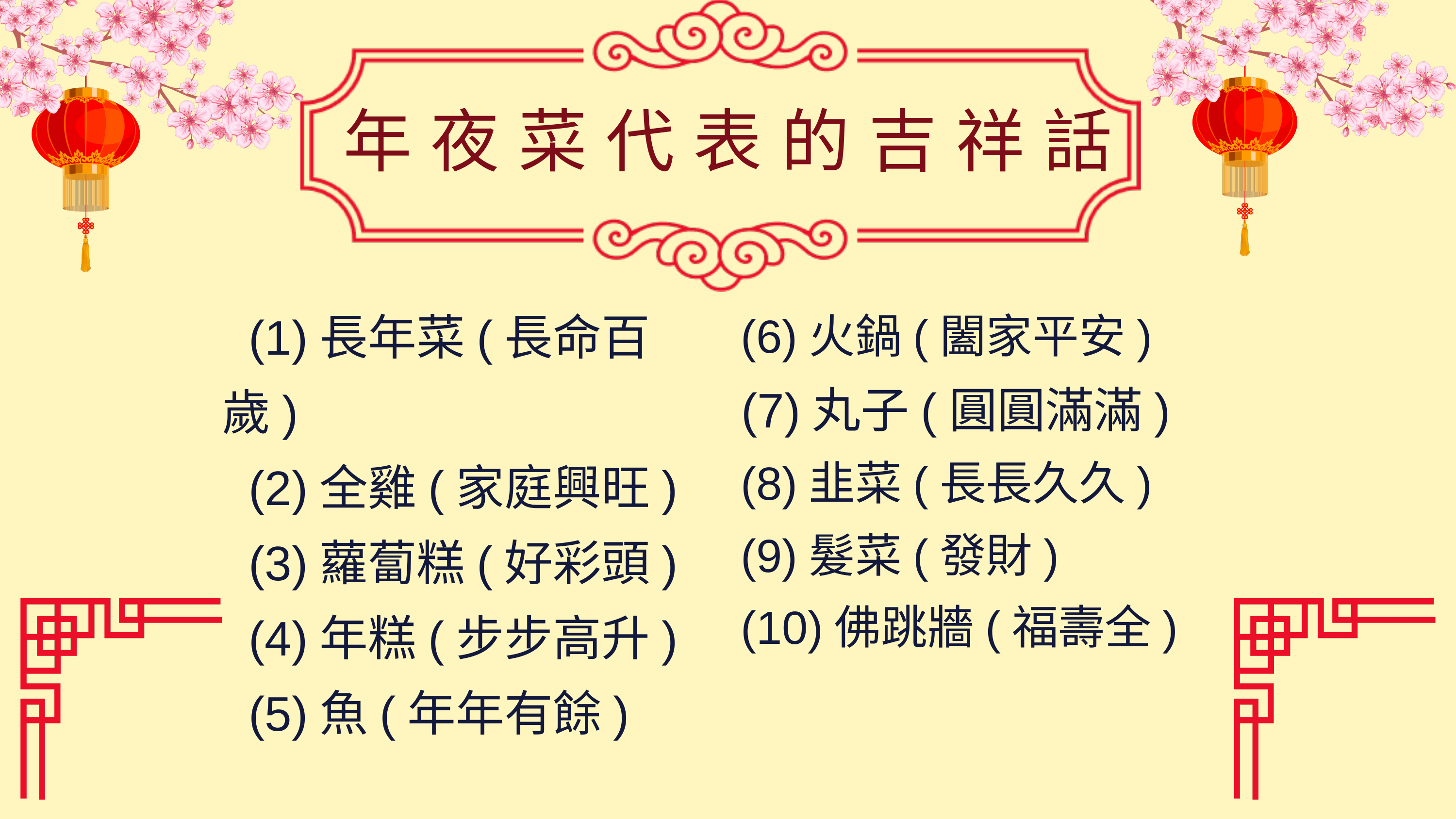

年夜菜代表的吉祥話
  (1)長年菜(長命百歲)
  (2)全雞(家庭興旺)
  (3)蘿蔔糕(好彩頭)
  (4)年糕(步步高升)
  (5)魚(年年有餘)
 (6)火鍋(闔家平安)
 (7)丸子(圓圓滿滿)
 (8)韭菜(長長久久)
 (9)髮菜(發財)
 (10)佛跳牆(福壽全)